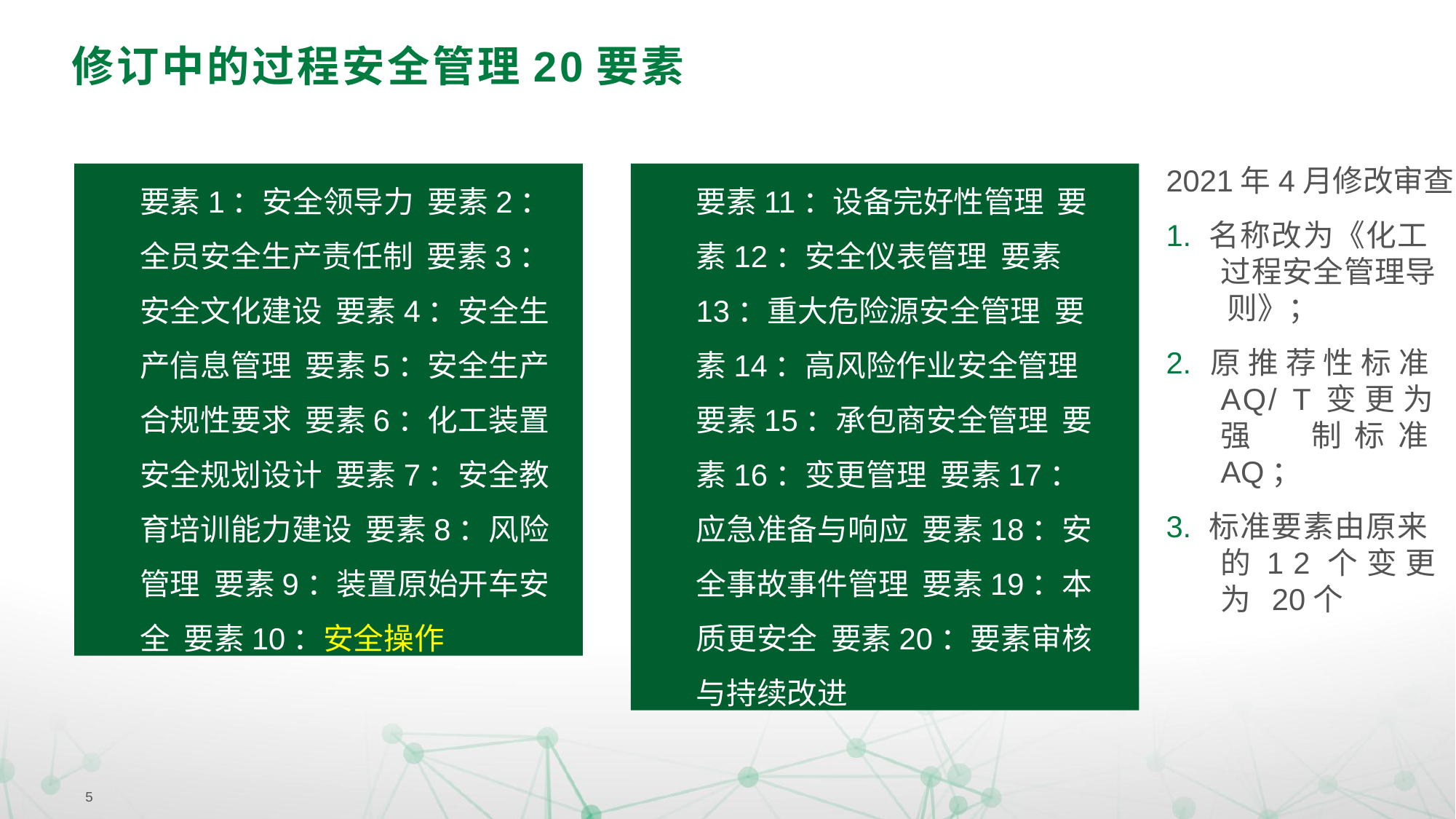

# 修订中的过程安全管理20要素
2021年4月修改审查：
要素1：安全领导力  要素2：全员安全生产责任制  要素3：安全文化建设  要素4：安全生产信息管理  要素5：安全生产合规性要求  要素6：化工装置安全规划设计  要素7：安全教育培训能力建设  要素8：风险管理  要素9：装置原始开车安全  要素10：安全操作
要素11：设备完好性管理  要素12：安全仪表管理  要素13：重大危险源安全管理  要素14：高风险作业安全管理  要素15：承包商安全管理  要素16：变更管理  要素17：应急准备与响应  要素18：安全事故事件管理  要素19：本质更安全  要素20：要素审核与持续改进
1. 名称改为《化工  过程安全管理导  则》；
2. 原 推 荐 性 标 准  AQ/ T变更为强  制标准AQ；
3. 标准要素由原来  的 1 2 个 变 更 为  20个
5